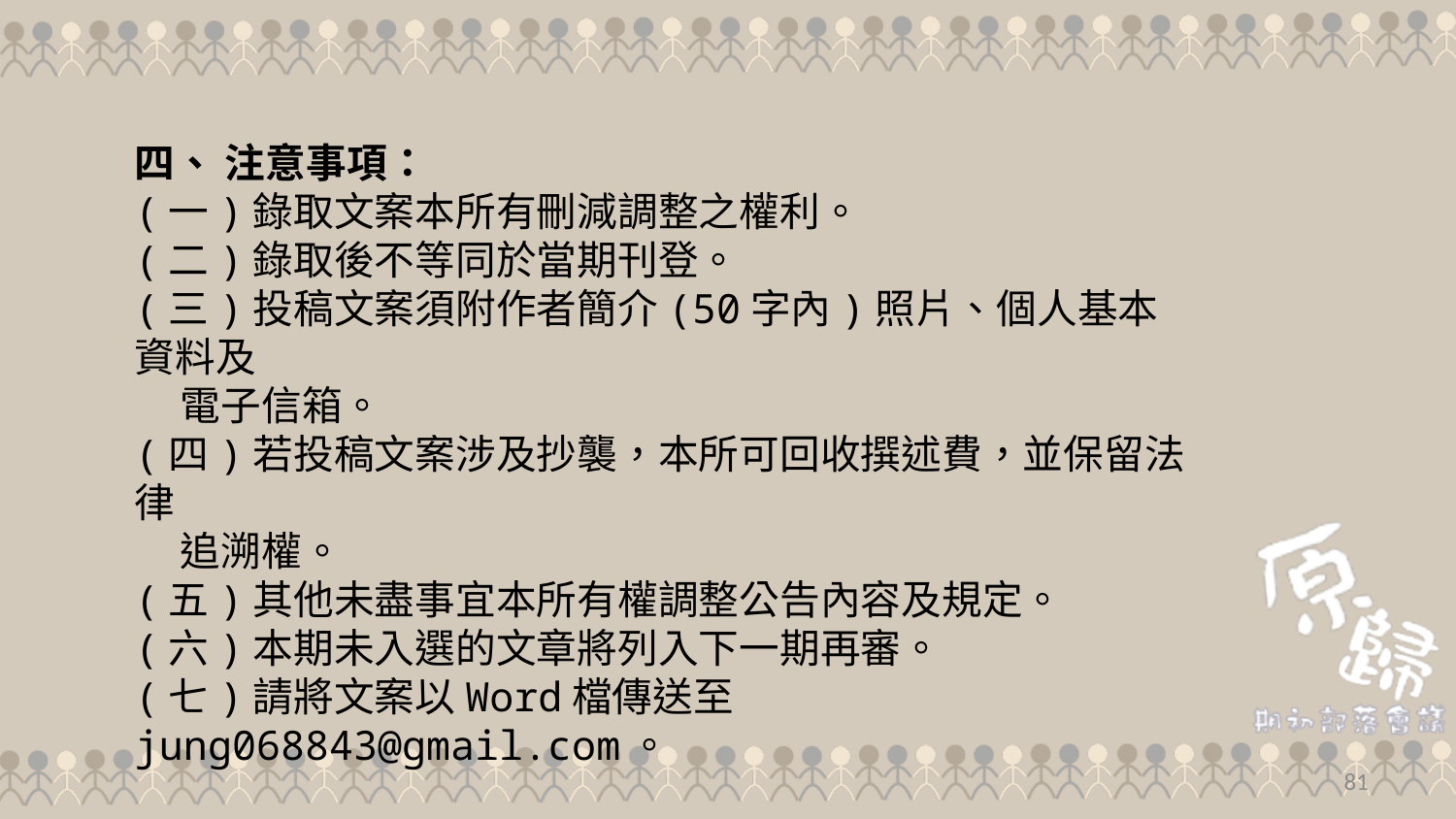

四、 注意事項：
(一)錄取文案本所有刪減調整之權利。
(二)錄取後不等同於當期刊登。
(三)投稿文案須附作者簡介(50字內)照片、個人基本資料及
    電子信箱。
(四)若投稿文案涉及抄襲，本所可回收撰述費，並保留法律
    追溯權。
(五)其他未盡事宜本所有權調整公告內容及規定。
(六)本期未入選的文章將列入下一期再審。
(七)請將文案以Word檔傳送至jung068843@gmail.com。

81